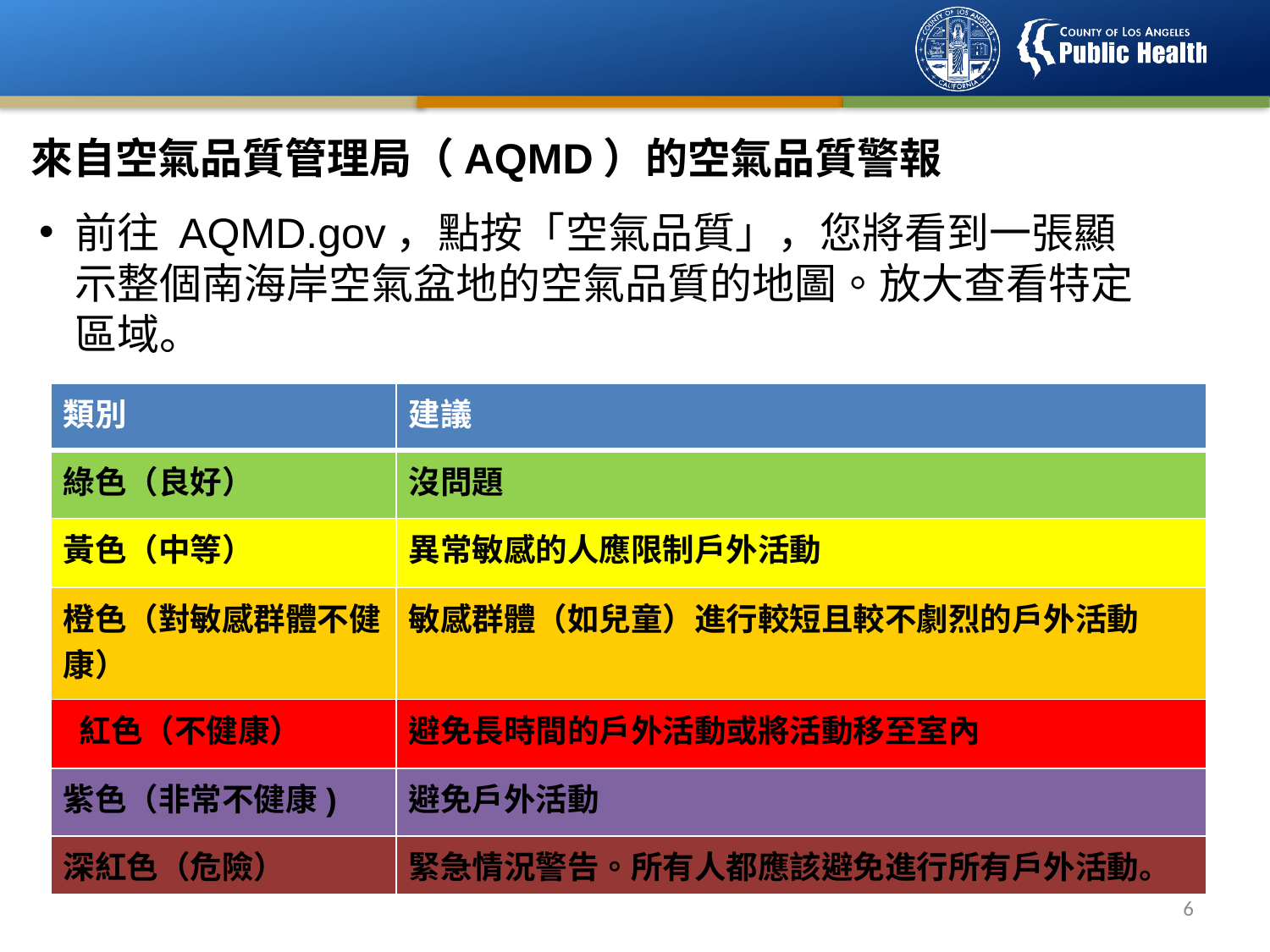

# 來自空氣品質管理局（AQMD）的空氣品質警報
前往 AQMD.gov，點按「空氣品質」，您將看到一張顯示整個南海岸空氣盆地的空氣品質的地圖。放大查看特定區域。
| 類別 | 建議 |
| --- | --- |
| 綠色（良好） | 沒問題 |
| 黃色（中等） | 異常敏感的人應限制戶外活動 |
| 橙色（對敏感群體不健康） | 敏感群體（如兒童）進行較短且較不劇烈的戶外活動 |
| 紅色（不健康） | 避免長時間的戶外活動或將活動移至室內 |
| 紫色（非常不健康) | 避免戶外活動 |
| 深紅色（危險） | 緊急情況警告。所有人都應該避免進行所有戶外活動。 |
6